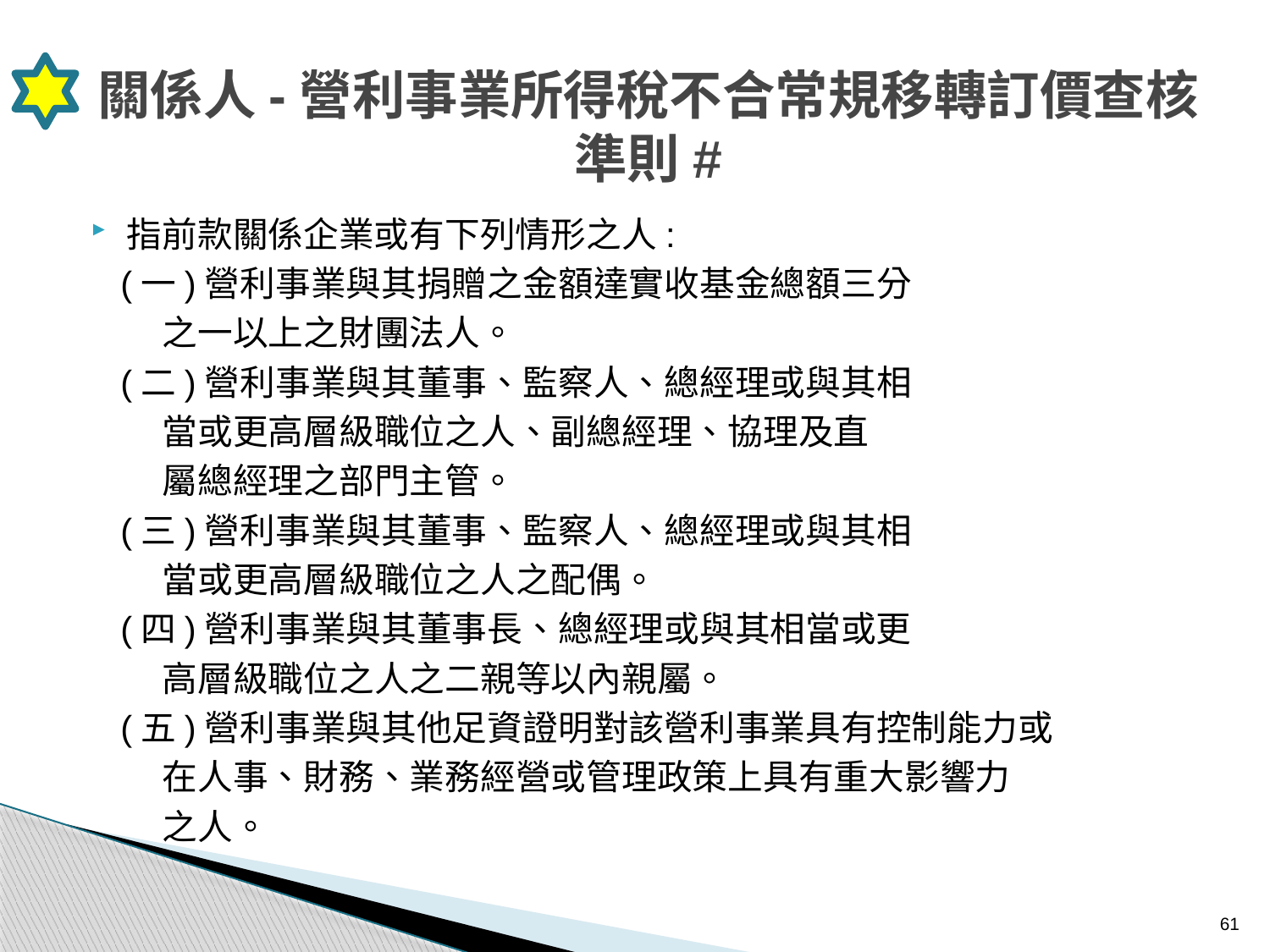

# 關係人-營利事業所得稅不合常規移轉訂價查核準則#

指前款關係企業或有下列情形之人:
   (一)營利事業與其捐贈之金額達實收基金總額三分
        之一以上之財團法人。
   (二)營利事業與其董事、監察人、總經理或與其相
        當或更高層級職位之人、副總經理、協理及直
        屬總經理之部門主管。
   (三)營利事業與其董事、監察人、總經理或與其相
        當或更高層級職位之人之配偶。
   (四)營利事業與其董事長、總經理或與其相當或更
        高層級職位之人之二親等以內親屬。
   (五)營利事業與其他足資證明對該營利事業具有控制能力或
        在人事、財務、業務經營或管理政策上具有重大影響力
        之人。

61